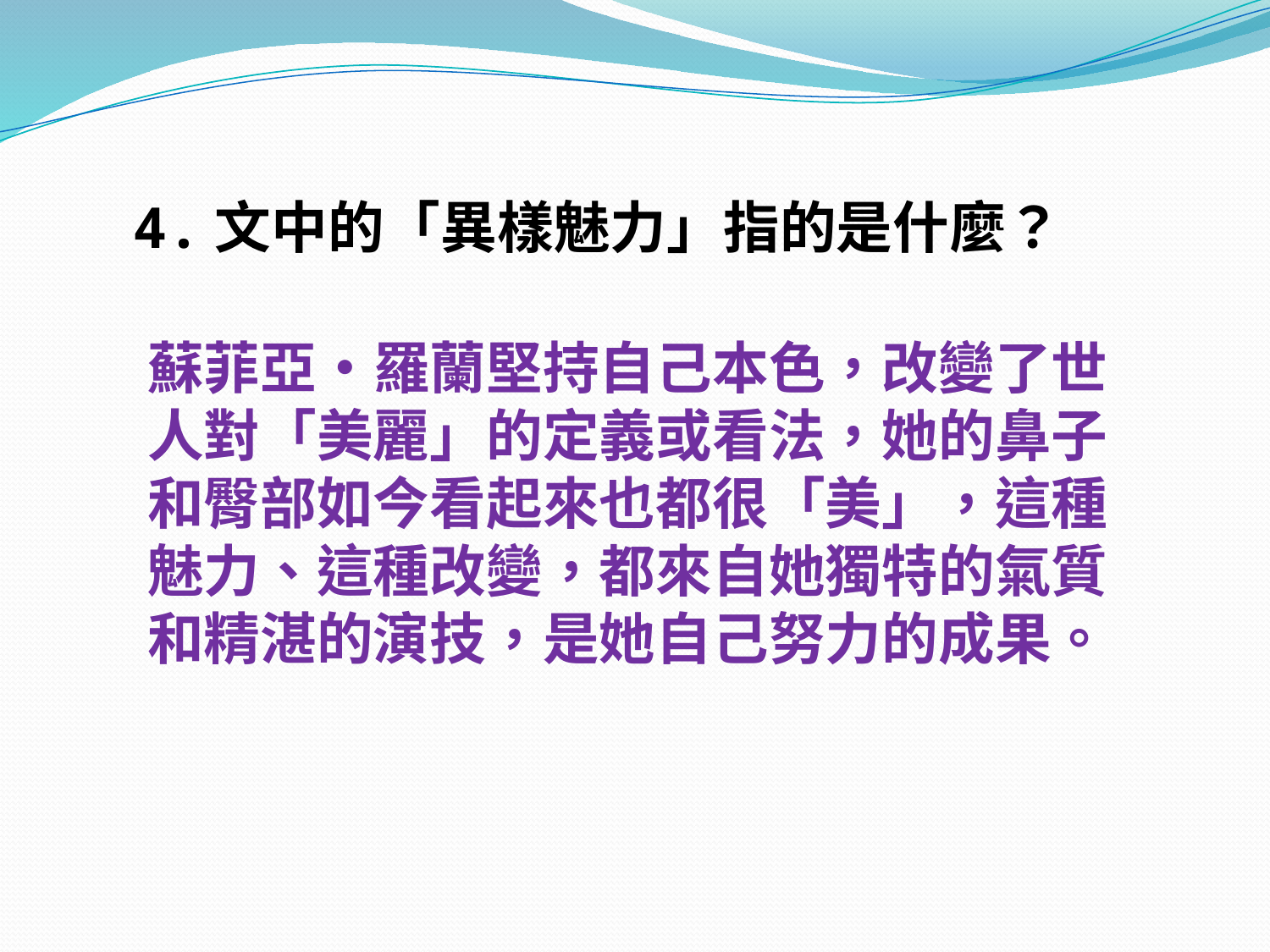

4.文中的「異樣魅力」指的是什麼？
蘇菲亞‧羅蘭堅持自己本色，改變了世人對「美麗」的定義或看法，她的鼻子和臀部如今看起來也都很「美」，這種魅力、這種改變，都來自她獨特的氣質和精湛的演技，是她自己努力的成果。